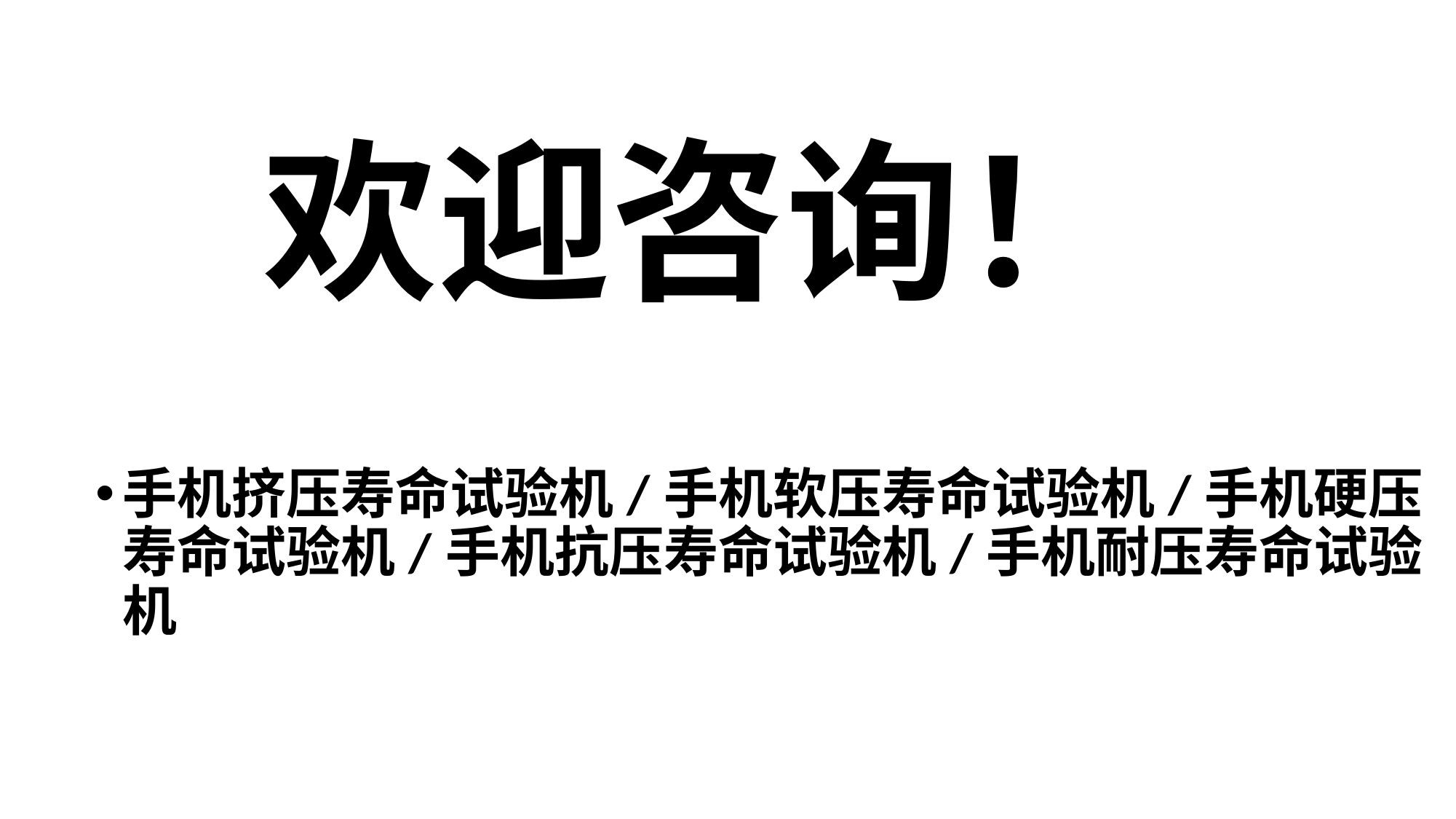

# 欢迎咨询！
手机挤压寿命试验机/手机软压寿命试验机/手机硬压寿命试验机/手机抗压寿命试验机/手机耐压寿命试验机